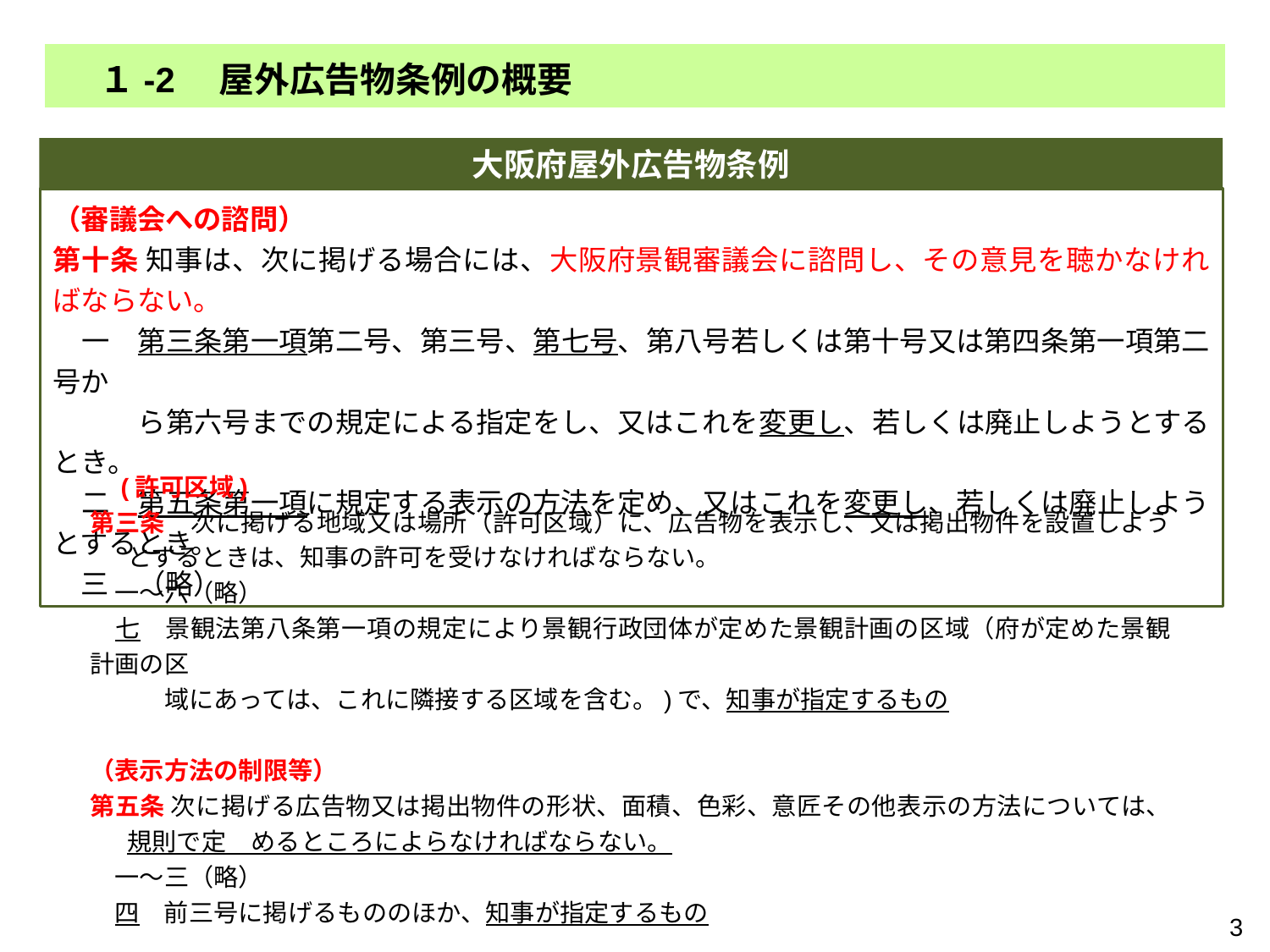

１-2　屋外広告物条例の概要
大阪府屋外広告物条例
（審議会への諮問）
第十条 知事は、次に掲げる場合には、大阪府景観審議会に諮問し、その意見を聴かなければならない。
　一　第三条第一項第二号、第三号、第七号、第八号若しくは第十号又は第四条第一項第二号か
　　　ら第六号までの規定による指定をし、又はこれを変更し、若しくは廃止しようとするとき。
　二　第五条第一項に規定する表示の方法を定め、又はこれを変更し、若しくは廃止しようとするとき。
　三　（略）
　(許可区域)
第三条　次に掲げる地域又は場所（許可区域）に、広告物を表示し、又は掲出物件を設置しようとするときは、知事の許可を受けなければならない。
　一～六（略）
　七　景観法第八条第一項の規定により景観行政団体が定めた景観計画の区域（府が定めた景観計画の区
　　　域にあっては、これに隣接する区域を含む。)で、知事が指定するもの

（表示方法の制限等）
第五条 次に掲げる広告物又は掲出物件の形状、面積、色彩、意匠その他表示の方法については、規則で定　めるところによらなければならない。
　一～三（略）
　四　前三号に掲げるもののほか、知事が指定するもの
3